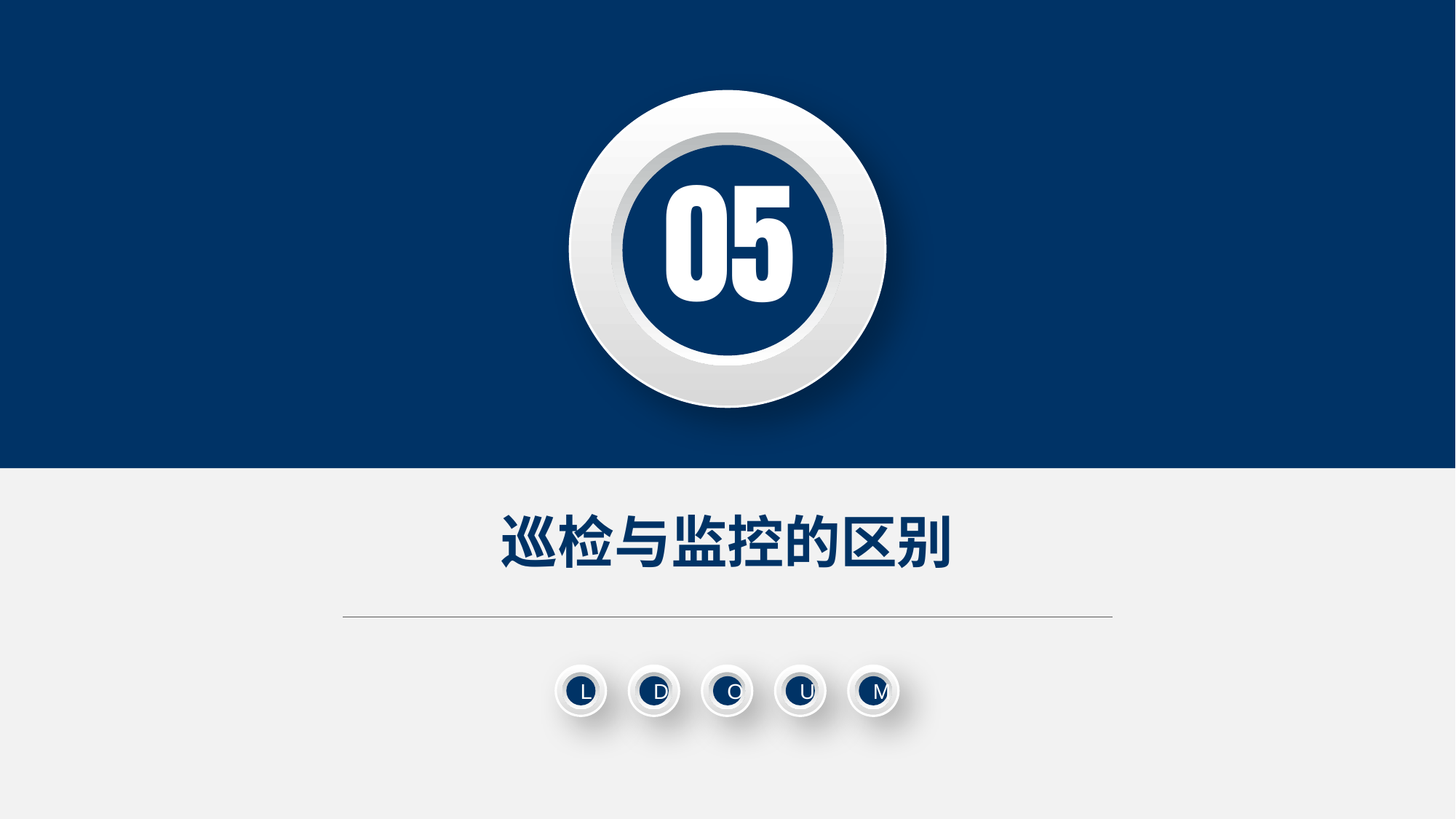

05
巡检与监控的区别

L

D

O

U

M